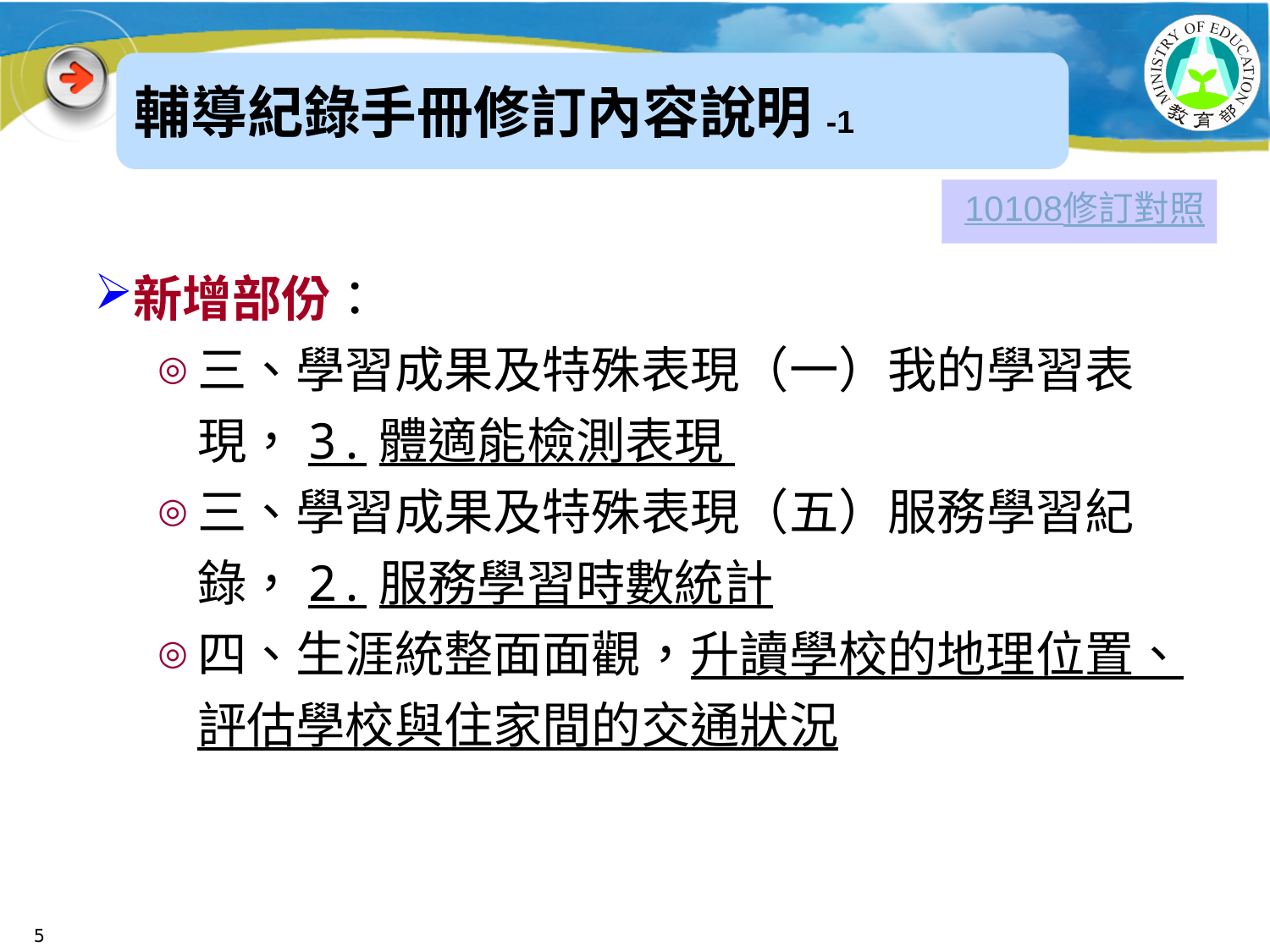

輔導紀錄手冊修訂內容說明-1
10108修訂對照
新增部份：
三、學習成果及特殊表現（一）我的學習表現，3.體適能檢測表現
三、學習成果及特殊表現（五）服務學習紀錄，2.服務學習時數統計
四、生涯統整面面觀，升讀學校的地理位置、評估學校與住家間的交通狀況
5